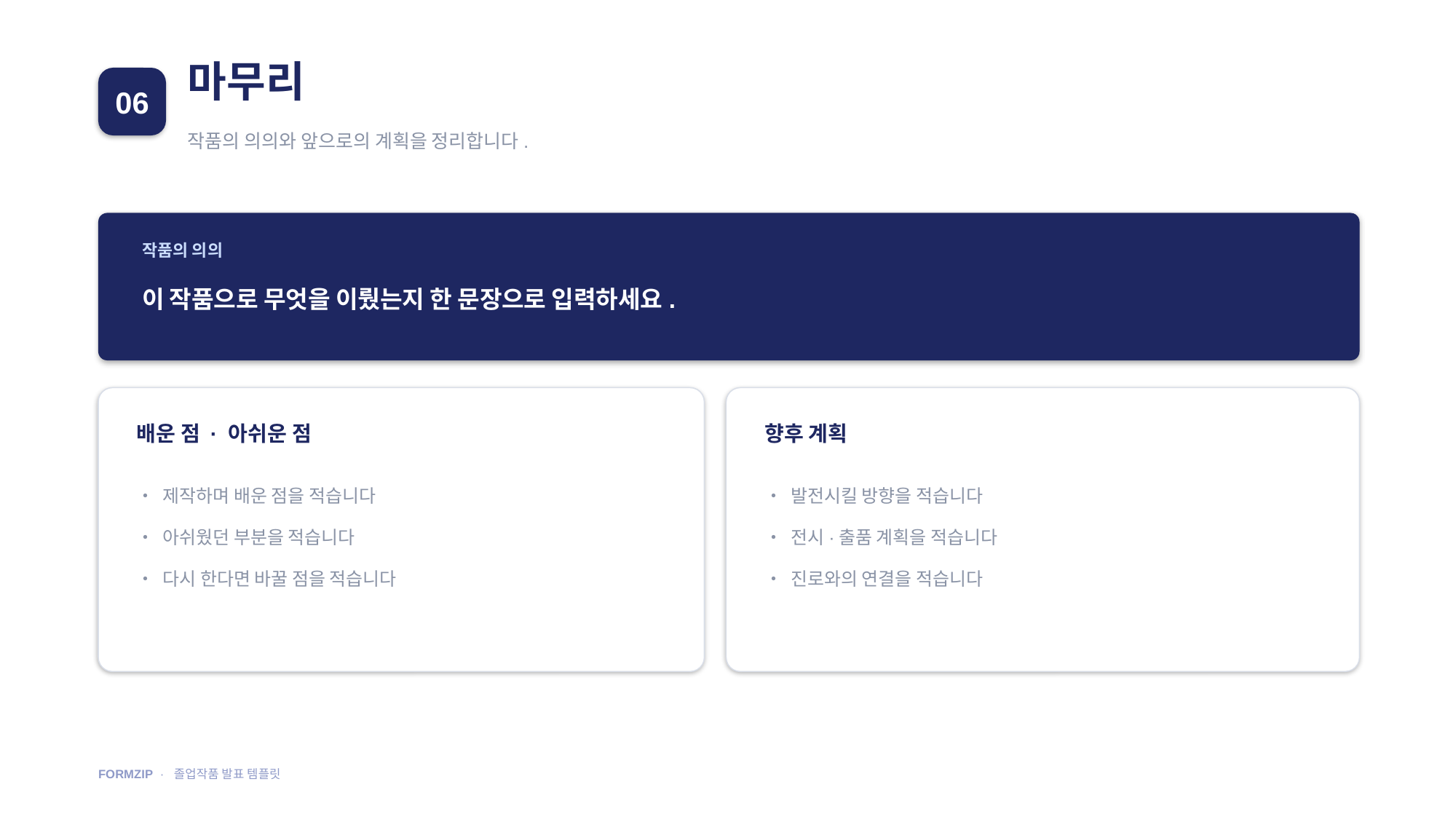

마무리
06
작품의 의의와 앞으로의 계획을 정리합니다.

작품의 의의
이 작품으로 무엇을 이뤘는지 한 문장으로 입력하세요.

배운 점 · 아쉬운 점
향후 계획
• 제작하며 배운 점을 적습니다
• 아쉬웠던 부분을 적습니다
• 다시 한다면 바꿀 점을 적습니다
• 발전시킬 방향을 적습니다
• 전시·출품 계획을 적습니다
• 진로와의 연결을 적습니다
FORMZIP  ·  졸업작품 발표 템플릿